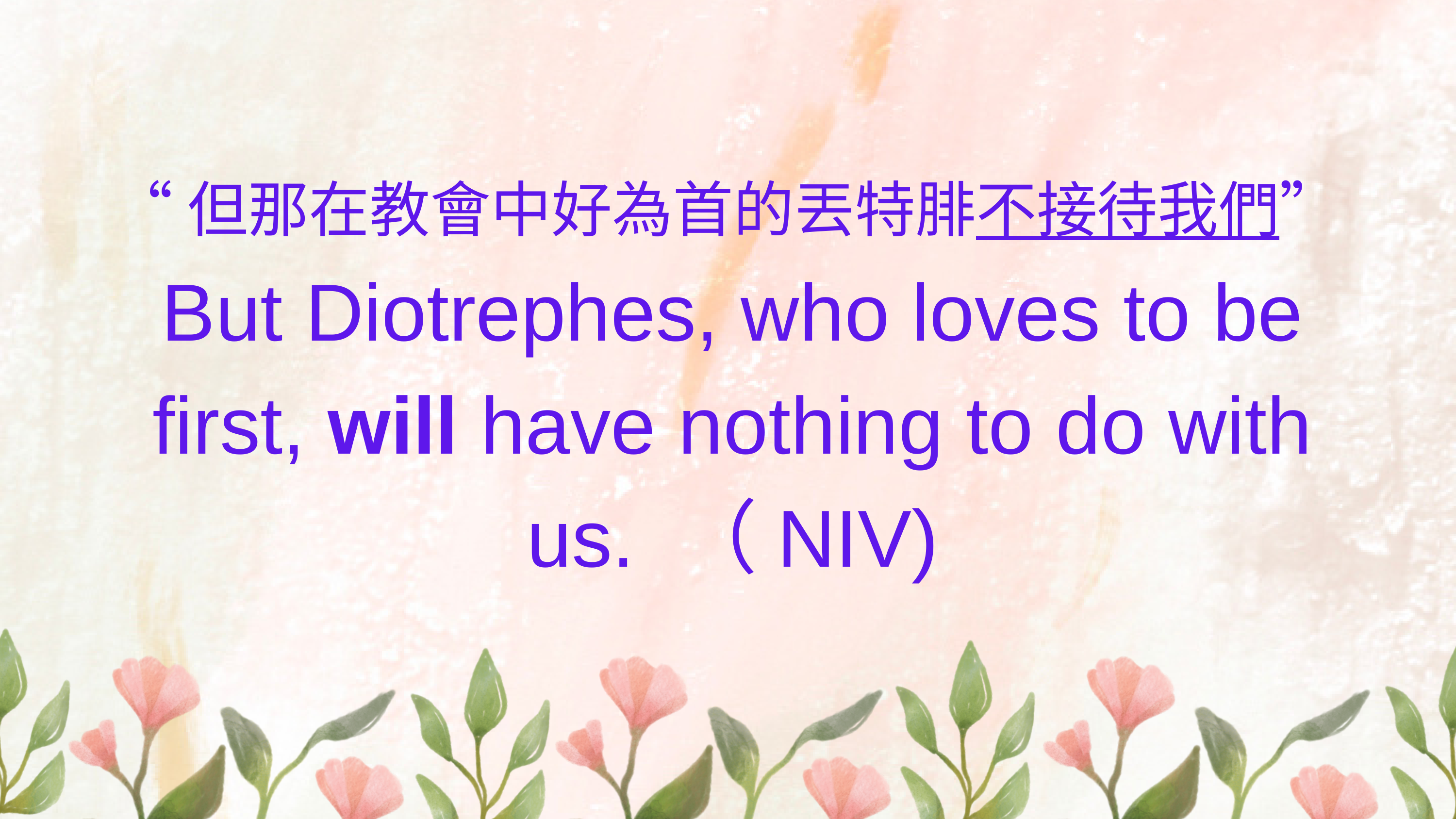

“但那在教會中好為首的丟特腓不接待我們”
But Diotrephes, who loves to be first, will have nothing to do with us. （NIV)